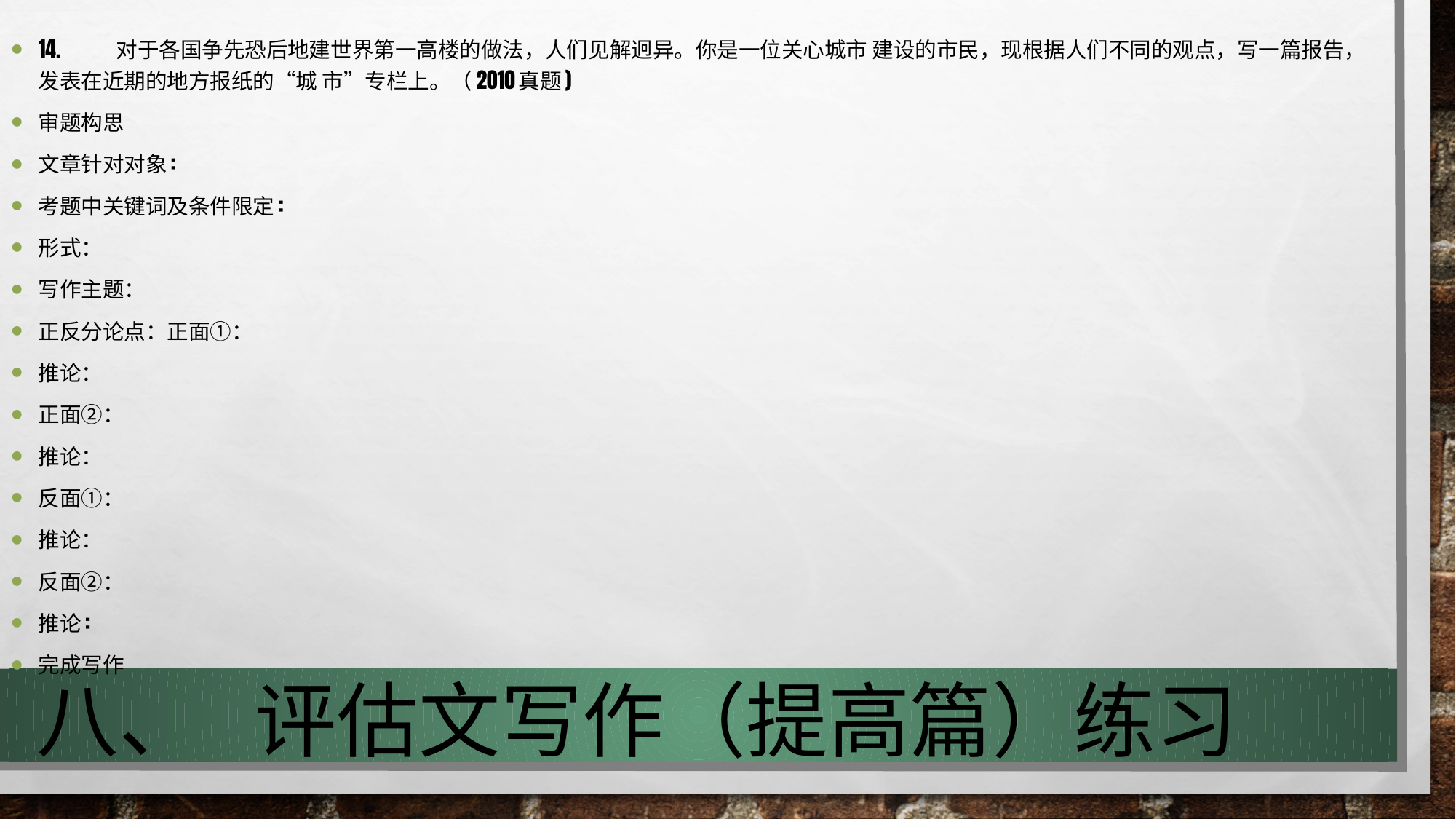

14.	对于各国争先恐后地建世界第一高楼的做法，人们见解迥异。你是一位关心城市 建设的市民，现根据人们不同的观点，写一篇报告，发表在近期的地方报纸的“城 市”专栏上。（2010真题)
审题构思
文章针对对象:
考题中关键词及条件限定:
形式：
写作主题：
正反分论点：正面①：
推论：
正面②：
推论：
反面①：
推论：
反面②：
推论:
完成写作
# 八、	评估文写作（提高篇）练习